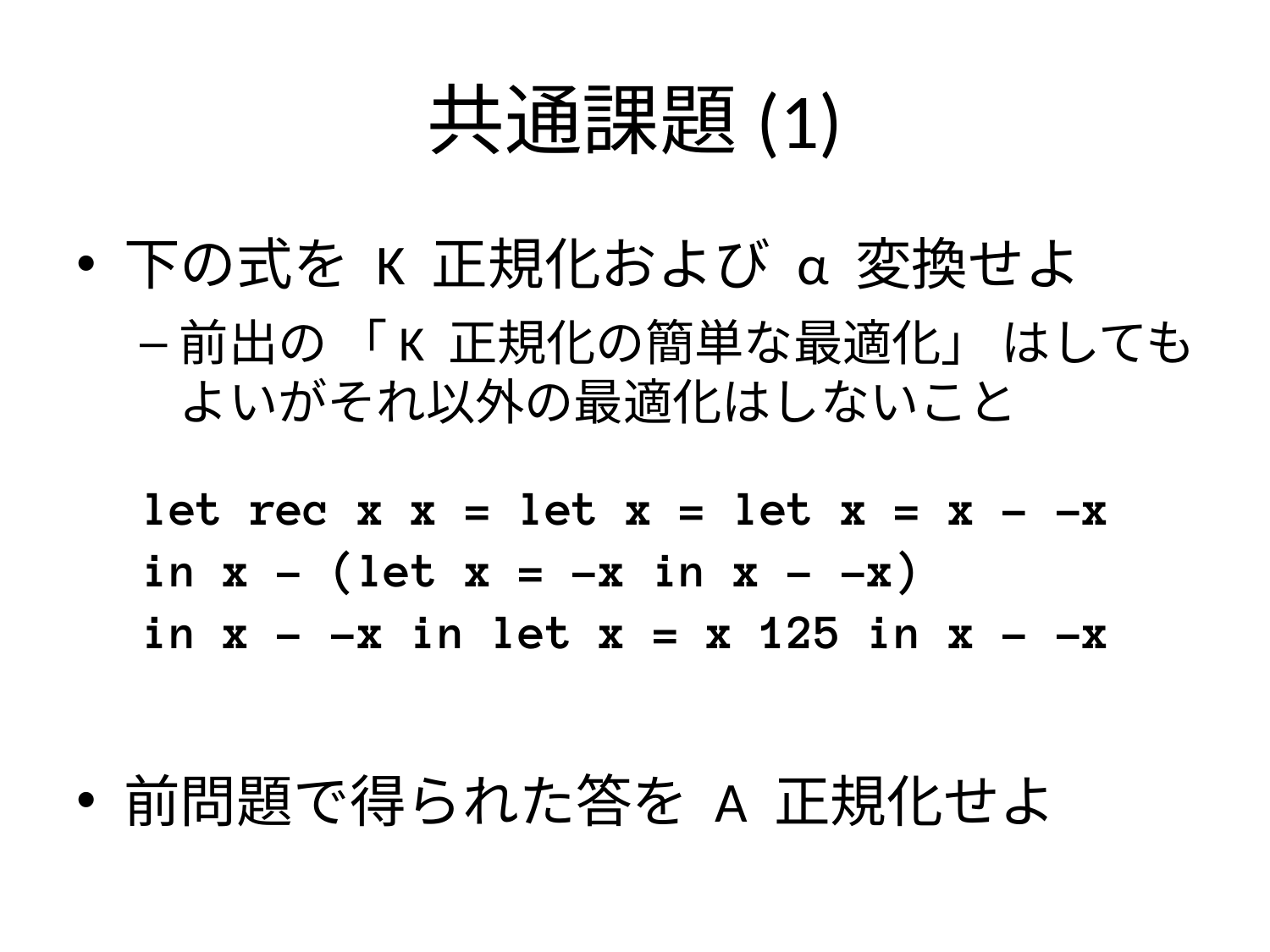

# 共通課題(1)
下の式を K 正規化および α 変換せよ
前出の 「K 正規化の簡単な最適化」 はしてもよいがそれ以外の最適化はしないこと

前問題で得られた答を A 正規化せよ
let rec x x = let x = let x = x - -x
in x - (let x = -x in x - -x)
in x - -x in let x = x 125 in x - -x